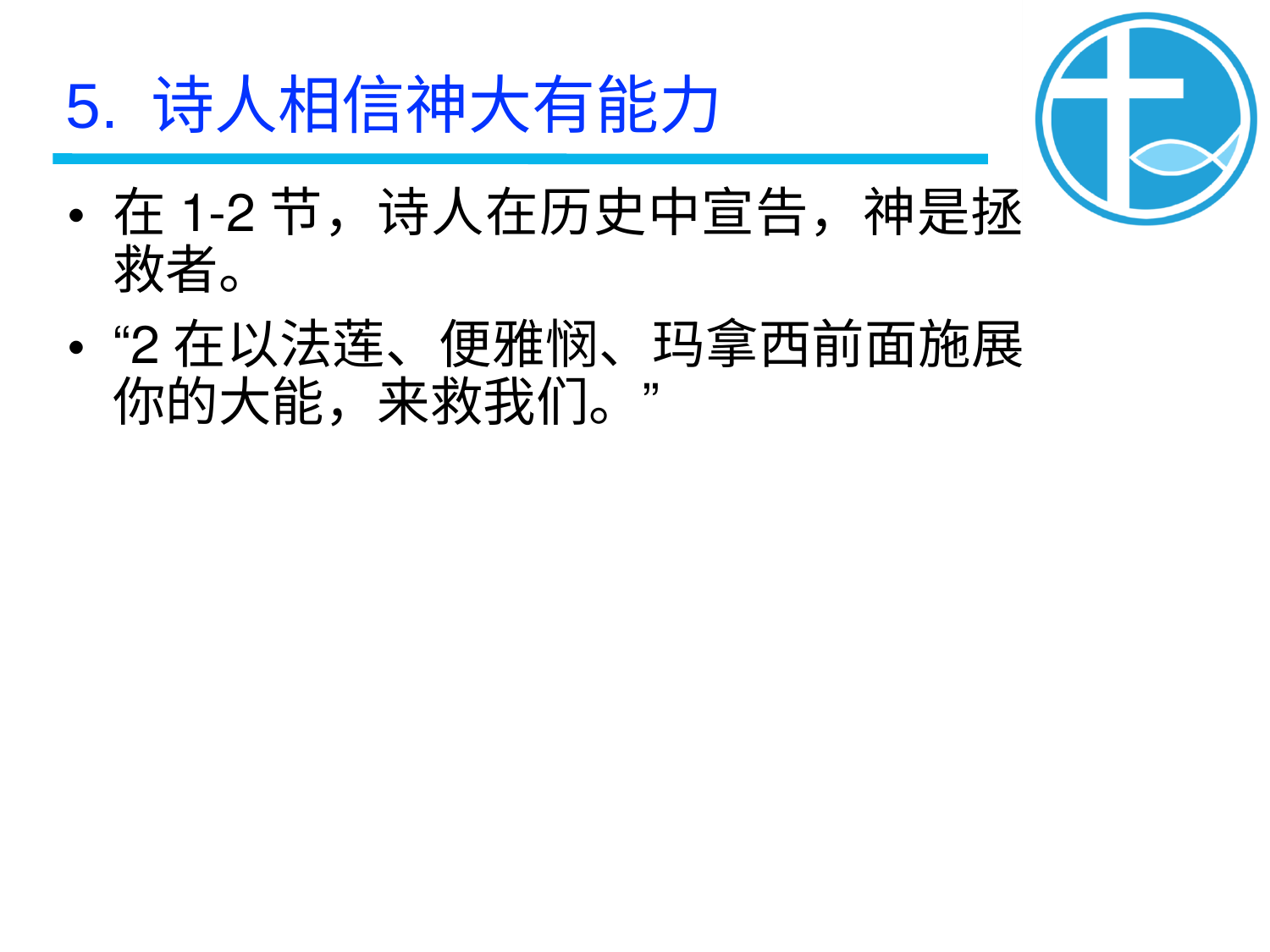

5. 诗人相信神大有能力
在1-2节，诗人在历史中宣告，神是拯救者。
“2在以法莲、便雅悯、玛拿西前面施展你的大能，来救我们。”